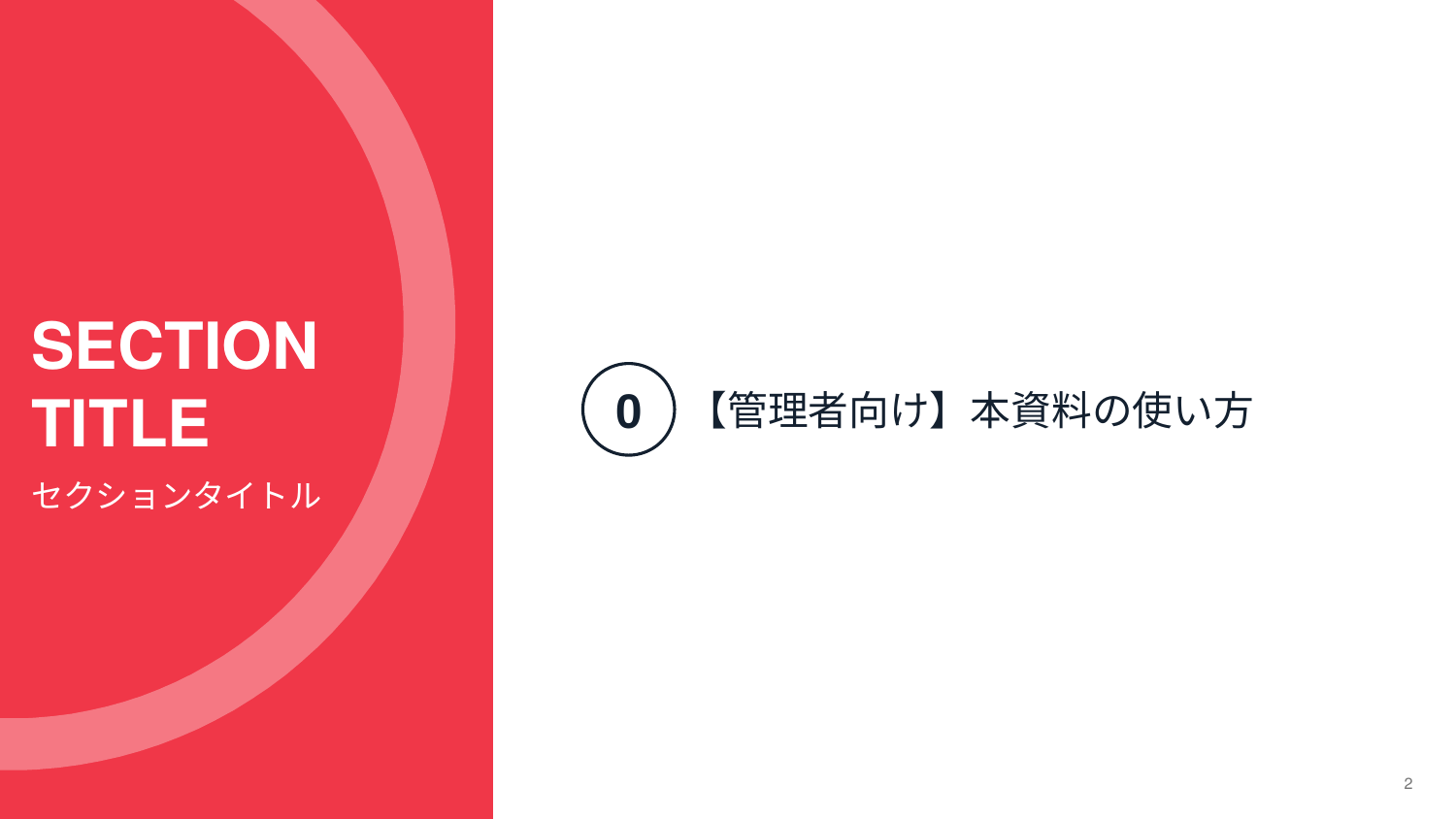

SECTION
TITLE
# 【管理者向け】本資料の使い方
0
セクションタイトル
2